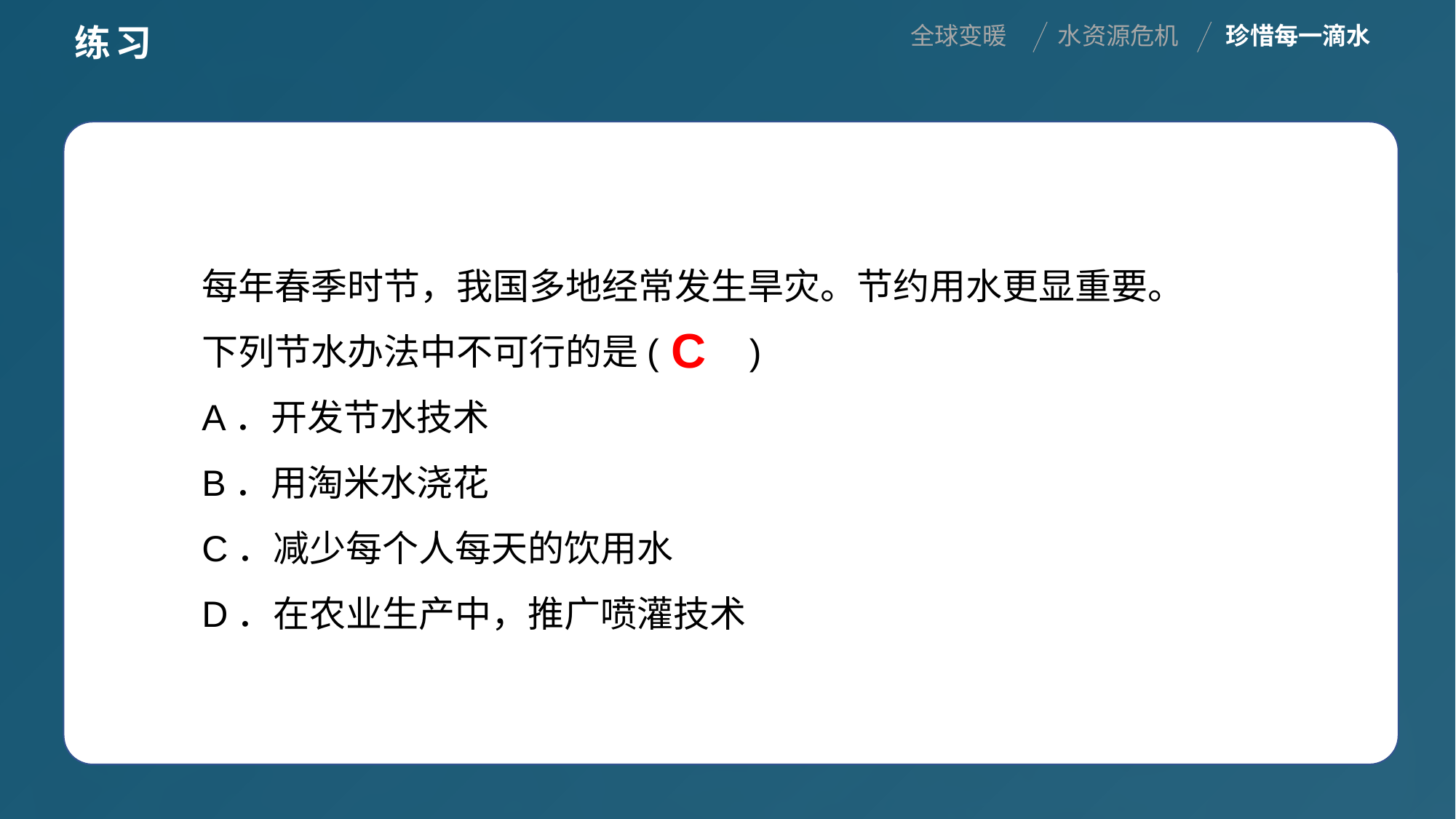

练习
全球变暖
水资源危机
珍惜每一滴水

每年春季时节，我国多地经常发生旱灾。节约用水更显重要。下列节水办法中不可行的是(　　)
A．开发节水技术
B．用淘米水浇花
C．减少每个人每天的饮用水
D．在农业生产中，推广喷灌技术
C